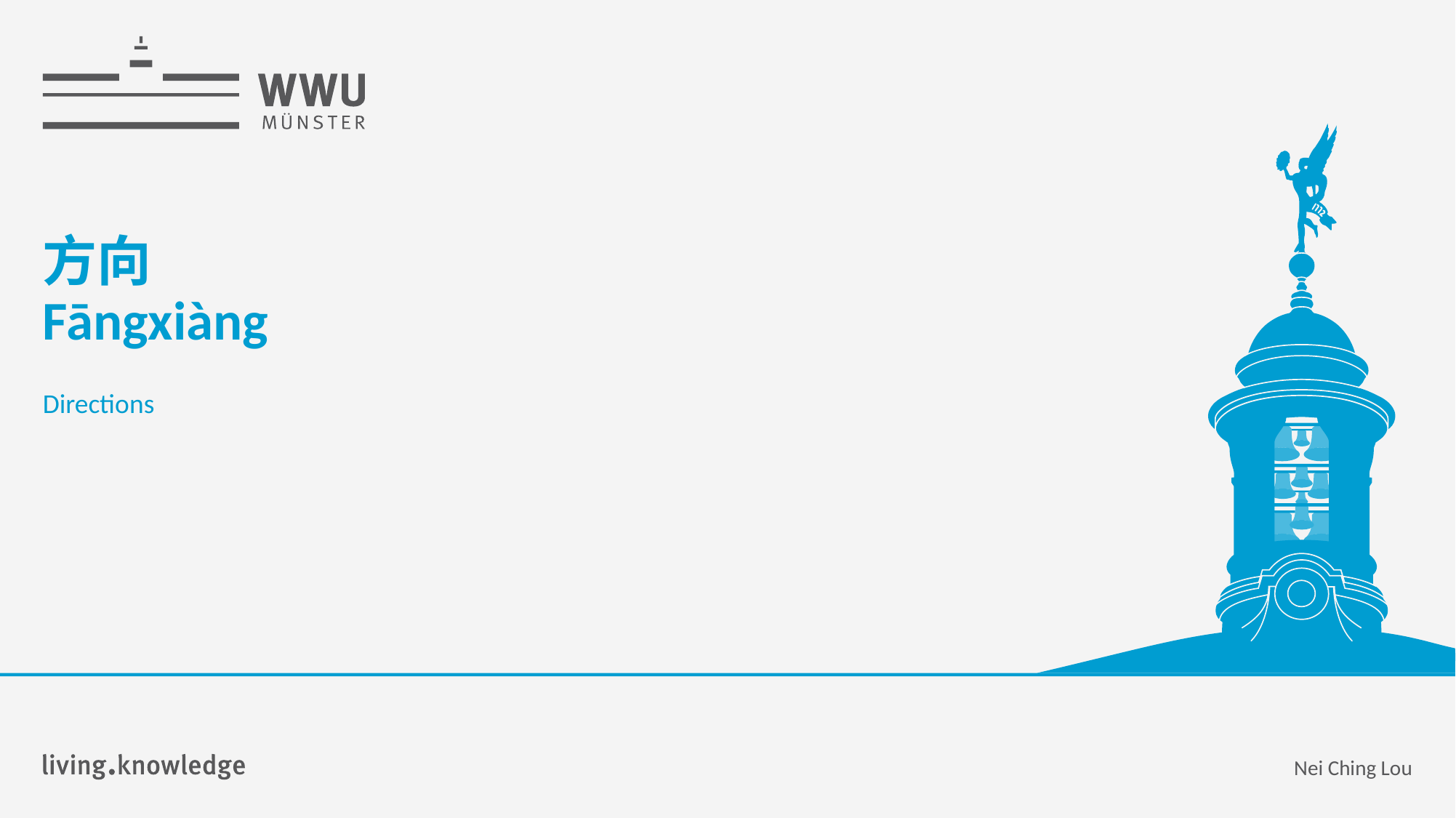

Directions
# 方向 Fāngxiàng
Directions
Nei Ching Lou
Nei Ching Lou
1